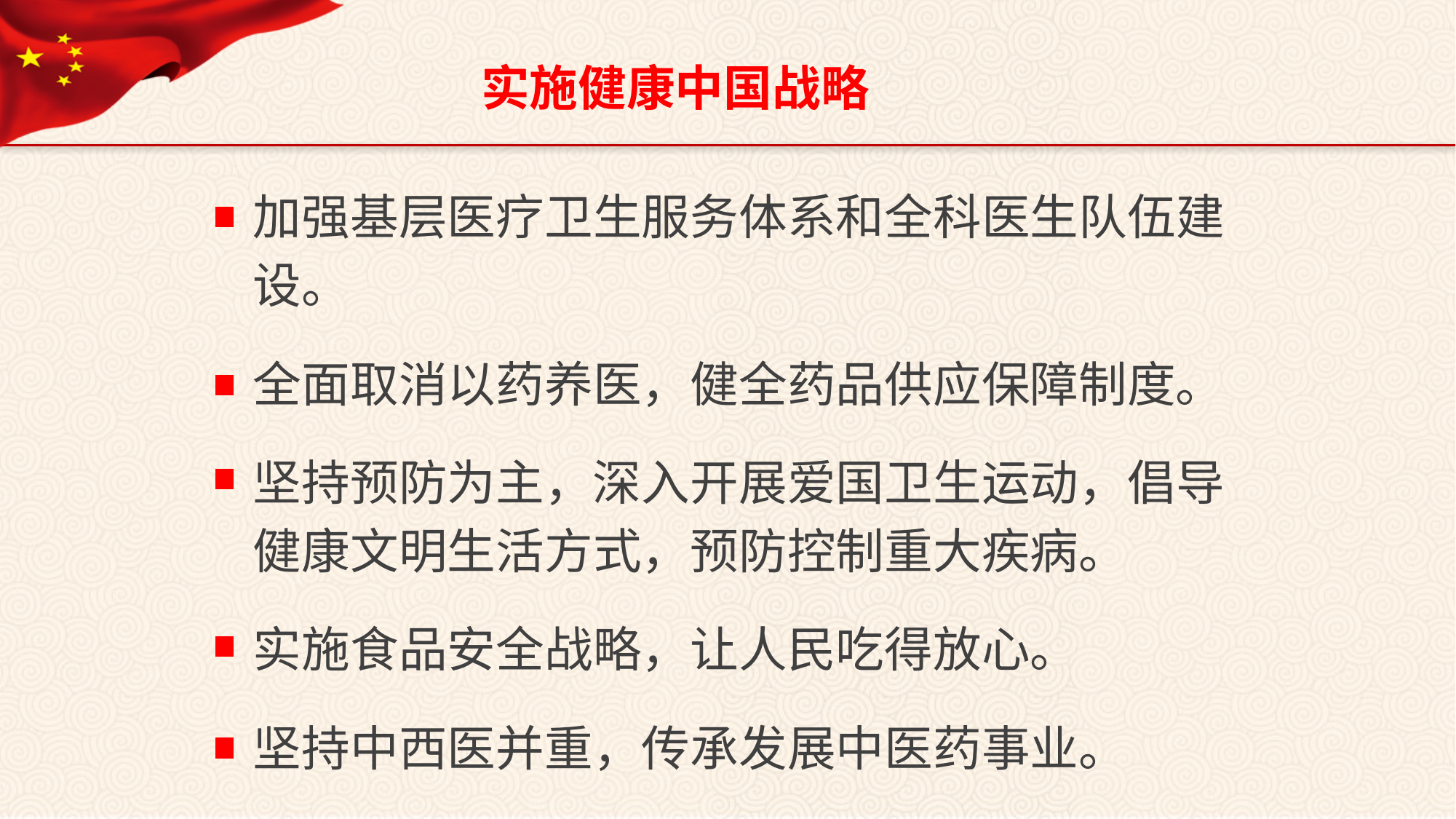

实施健康中国战略
加强基层医疗卫生服务体系和全科医生队伍建设。
全面取消以药养医，健全药品供应保障制度。
坚持预防为主，深入开展爱国卫生运动，倡导健康文明生活方式，预防控制重大疾病。
实施食品安全战略，让人民吃得放心。
坚持中西医并重，传承发展中医药事业。